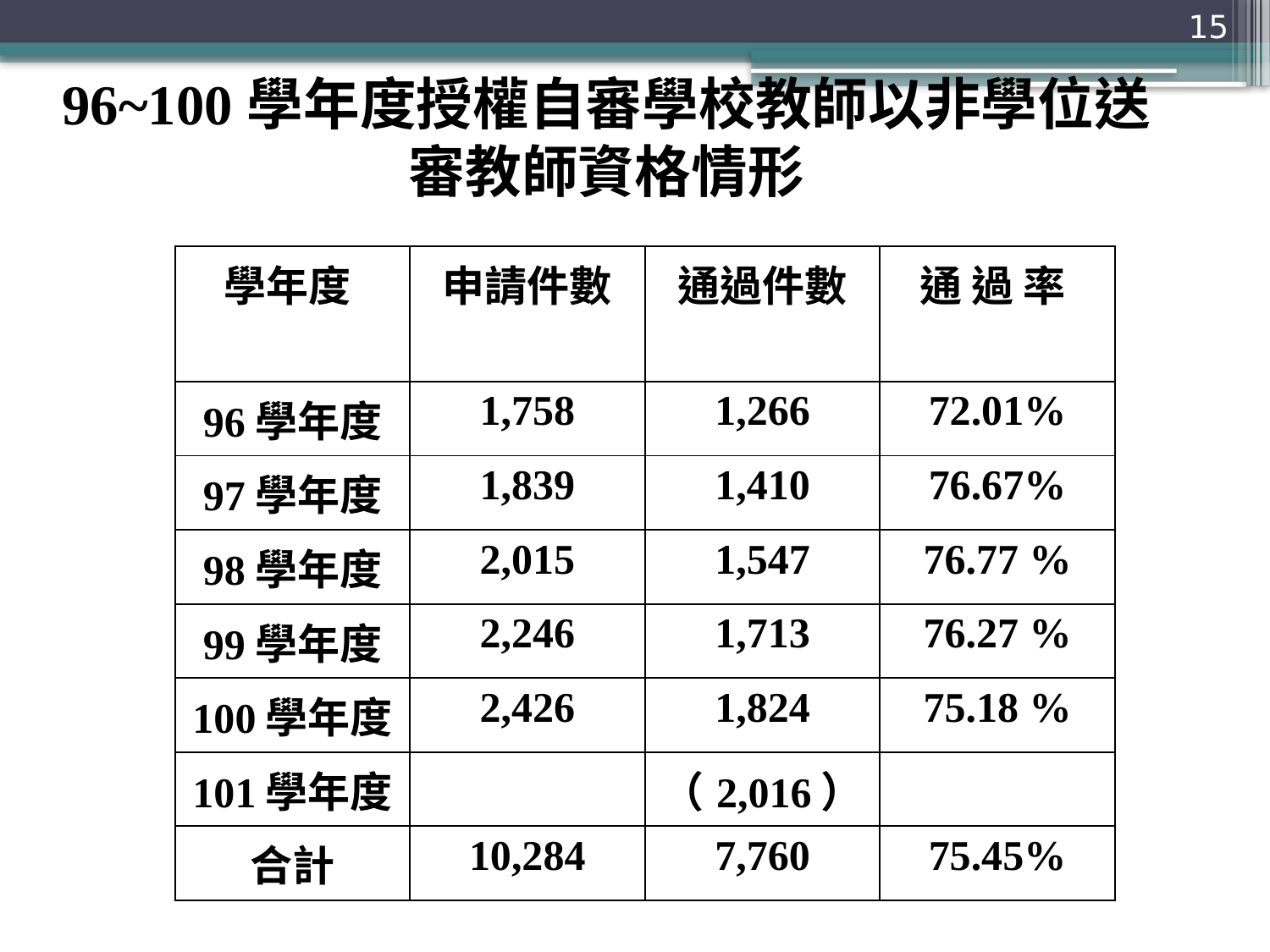

15
# 96~100學年度授權自審學校教師以非學位送審教師資格情形
| 學年度 | 申請件數 | 通過件數 | 通 過 率 |
| --- | --- | --- | --- |
| 96學年度 | 1,758 | 1,266 | 72.01% |
| 97學年度 | 1,839 | 1,410 | 76.67% |
| 98學年度 | 2,015 | 1,547 | 76.77 % |
| 99學年度 | 2,246 | 1,713 | 76.27 % |
| 100學年度 | 2,426 | 1,824 | 75.18 % |
| 101學年度 |  | （2,016） |  |
| 合計 | 10,284 | 7,760 | 75.45% |